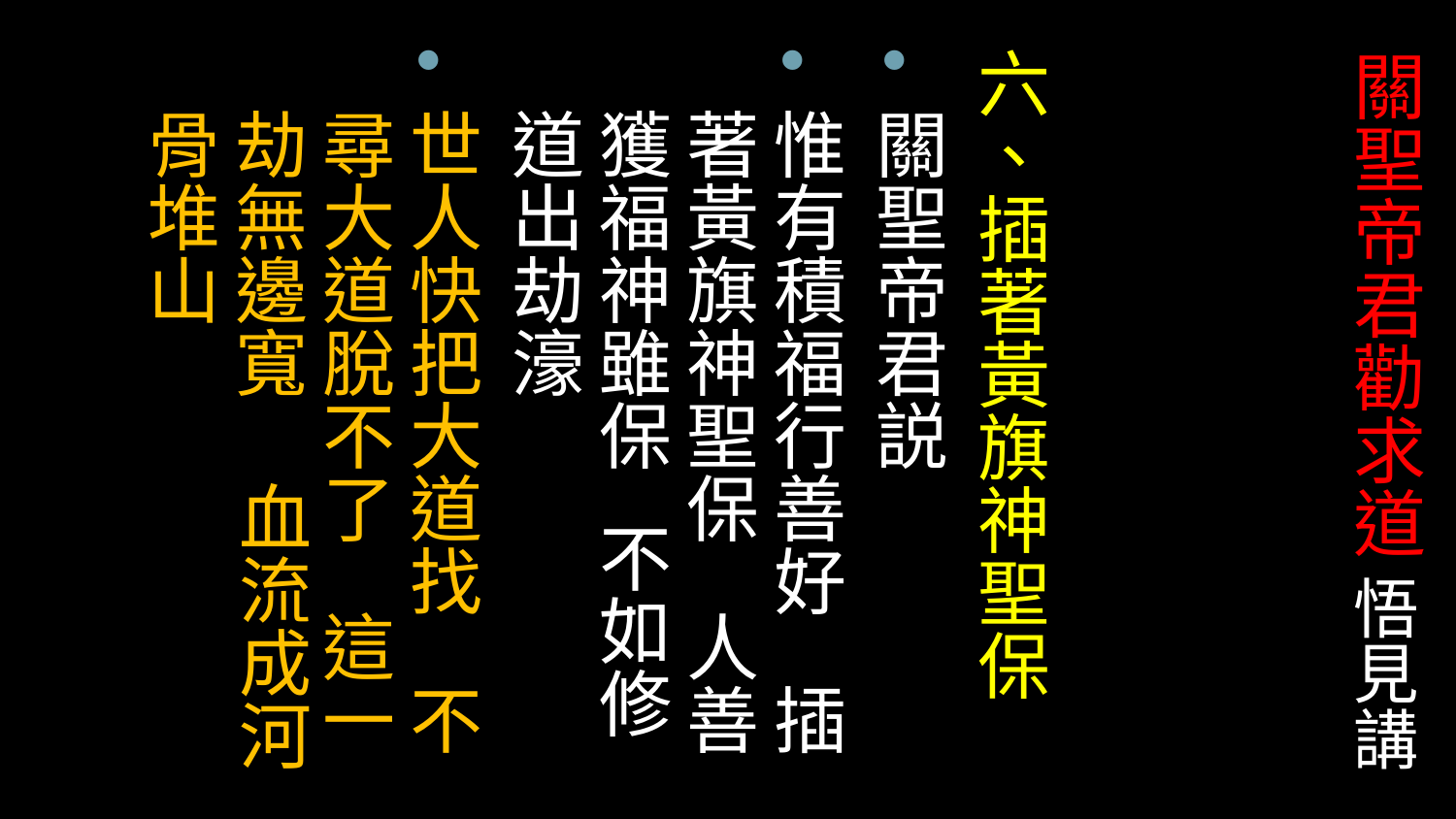

六、插著黃旗神聖保
關聖帝君説
惟有積福行善好    插著黃旗神聖保    人善獲福神雖保   不如修道出劫濠
世人快把大道找    不尋大道脫不了    這一劫無邊寬     血流成河骨堆山

# 關聖帝君勸求道 悟見講